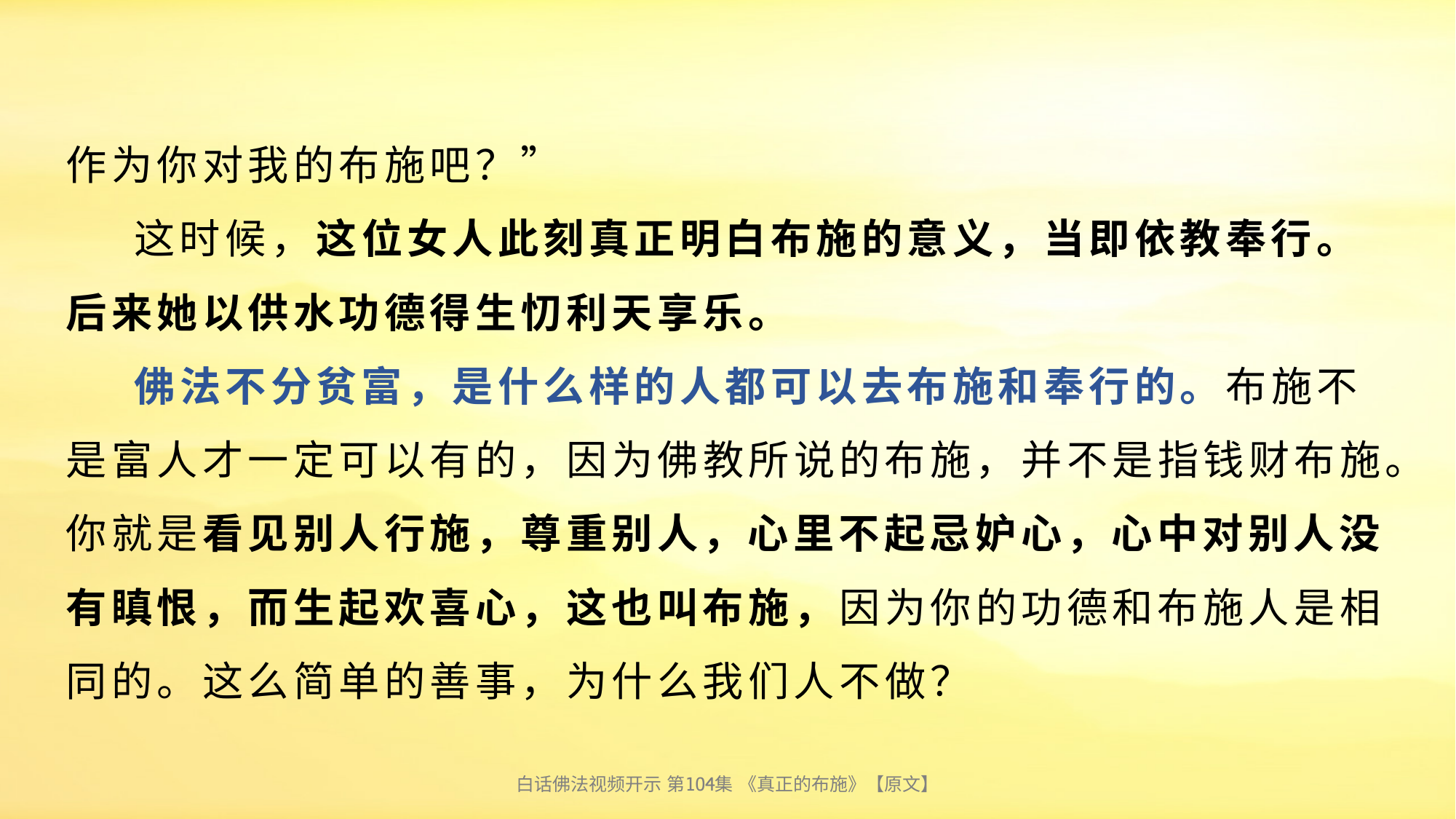

# 作为你对我的布施吧？” 这时候，这位女人此刻真正明白布施的意义，当即依教奉行。后来她以供水功德得生忉利天享乐。 佛法不分贫富，是什么样的人都可以去布施和奉行的。布施不是富人才一定可以有的，因为佛教所说的布施，并不是指钱财布施。你就是看见别人行施，尊重别人，心里不起忌妒心，心中对别人没有瞋恨，而生起欢喜心，这也叫布施，因为你的功德和布施人是相同的。这么简单的善事，为什么我们人不做？
白话佛法视频开示 第104集 《真正的布施》【原文】